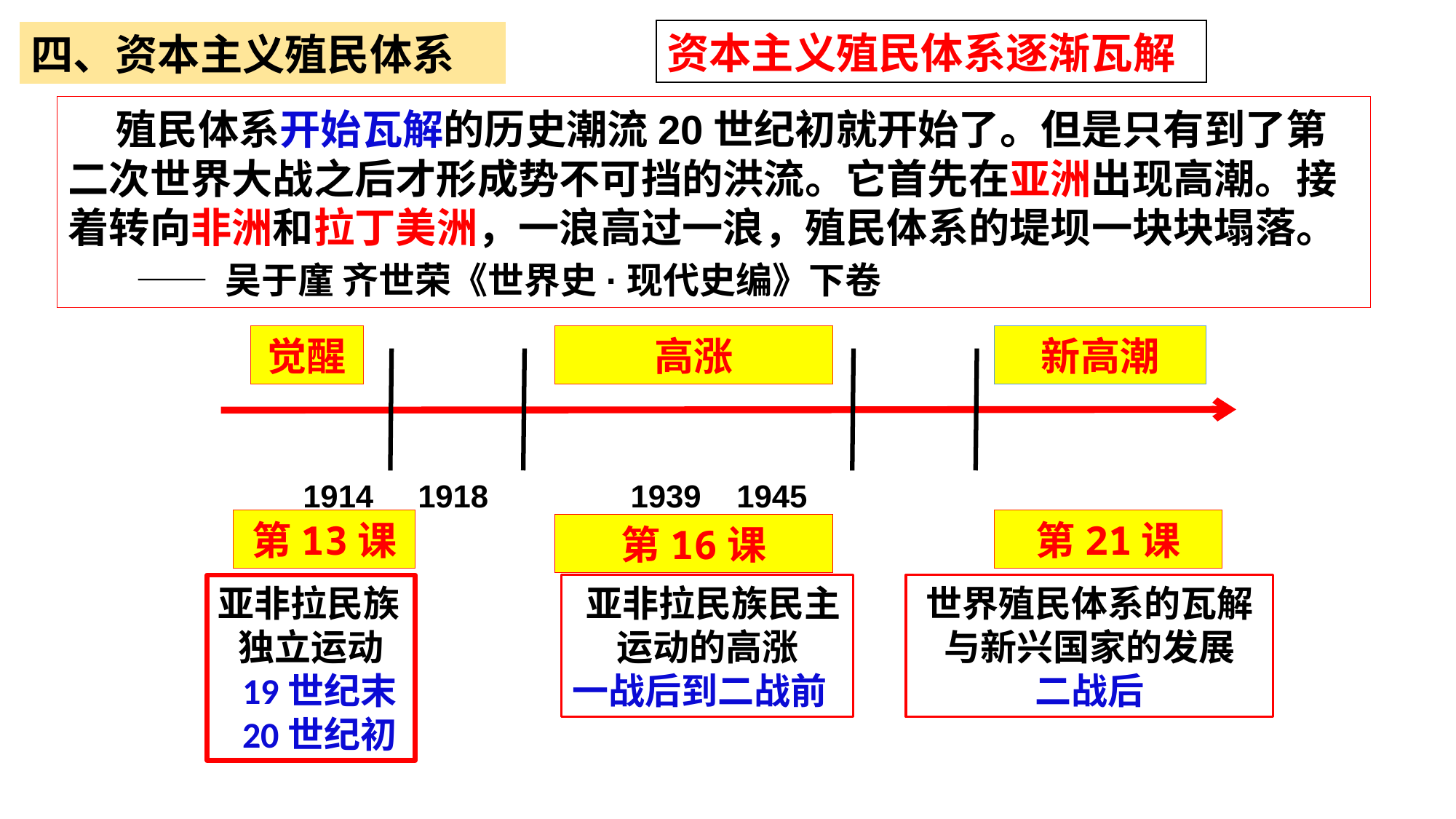

资本主义殖民体系逐渐瓦解
四、资本主义殖民体系

    殖民体系开始瓦解的历史潮流20世纪初就开始了。但是只有到了第二次世界大战之后才形成势不可挡的洪流。它首先在亚洲出现高潮。接着转向非洲和拉丁美洲，一浪高过一浪，殖民体系的堤坝一块块塌落。
       —— 吴于廑 齐世荣《世界史·现代史编》下卷
觉醒
高涨
新高潮
        1914     1918                1939    1945
第13课
第21课
第16课
亚非拉民族
独立运动
   19世纪末
   20世纪初
 亚非拉民族民主
运动的高涨
一战后到二战前
世界殖民体系的瓦解
与新兴国家的发展
二战后